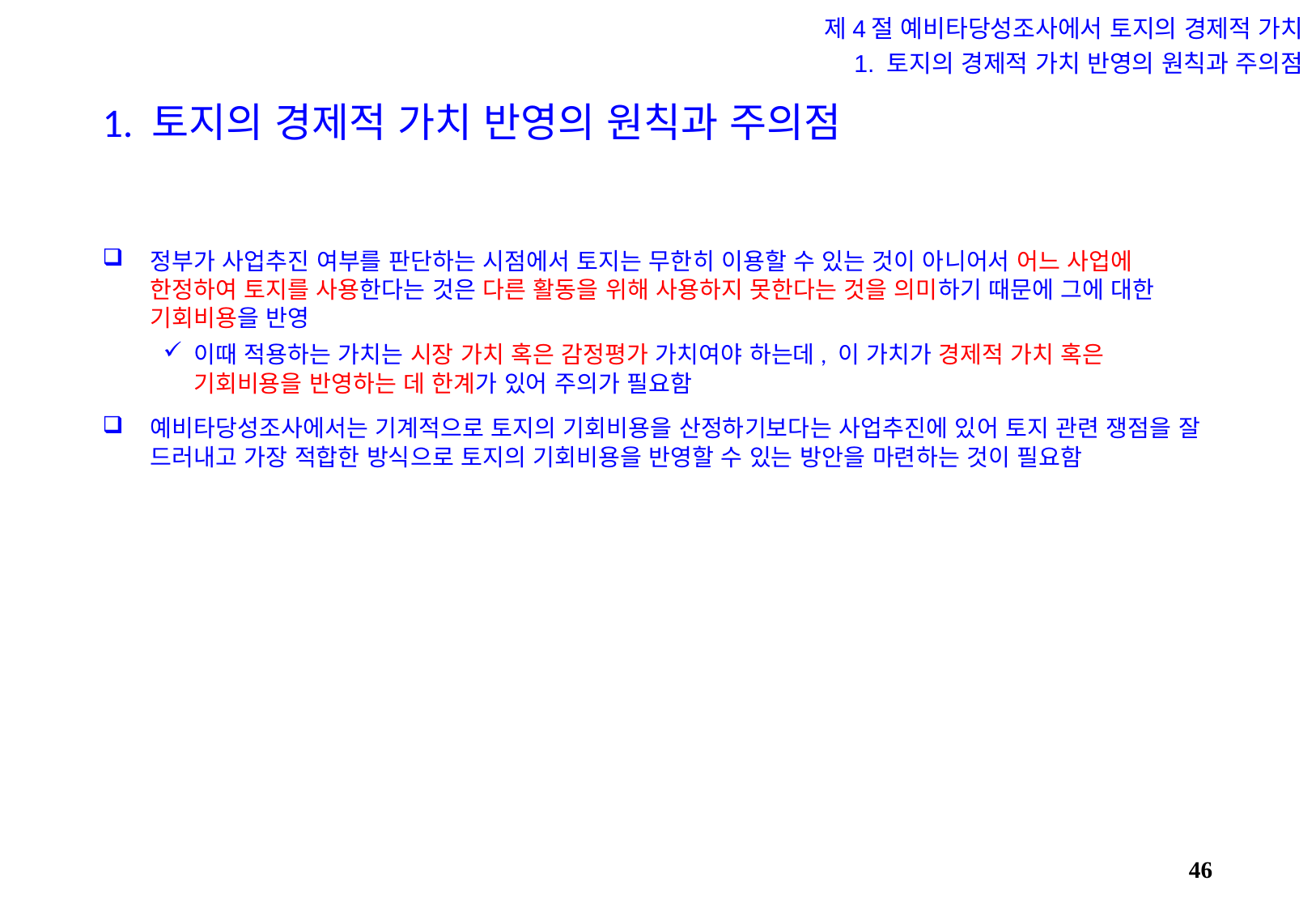

제4절 예비타당성조사에서 토지의 경제적 가치
1. 토지의 경제적 가치 반영의 원칙과 주의점
# 1. 토지의 경제적 가치 반영의 원칙과 주의점
정부가 사업추진 여부를 판단하는 시점에서 토지는 무한히 이용할 수 있는 것이 아니어서 어느 사업에 한정하여 토지를 사용한다는 것은 다른 활동을 위해 사용하지 못한다는 것을 의미하기 때문에 그에 대한 기회비용을 반영
이때 적용하는 가치는 시장 가치 혹은 감정평가 가치여야 하는데, 이 가치가 경제적 가치 혹은 기회비용을 반영하는 데 한계가 있어 주의가 필요함
예비타당성조사에서는 기계적으로 토지의 기회비용을 산정하기보다는 사업추진에 있어 토지 관련 쟁점을 잘 드러내고 가장 적합한 방식으로 토지의 기회비용을 반영할 수 있는 방안을 마련하는 것이 필요함
46